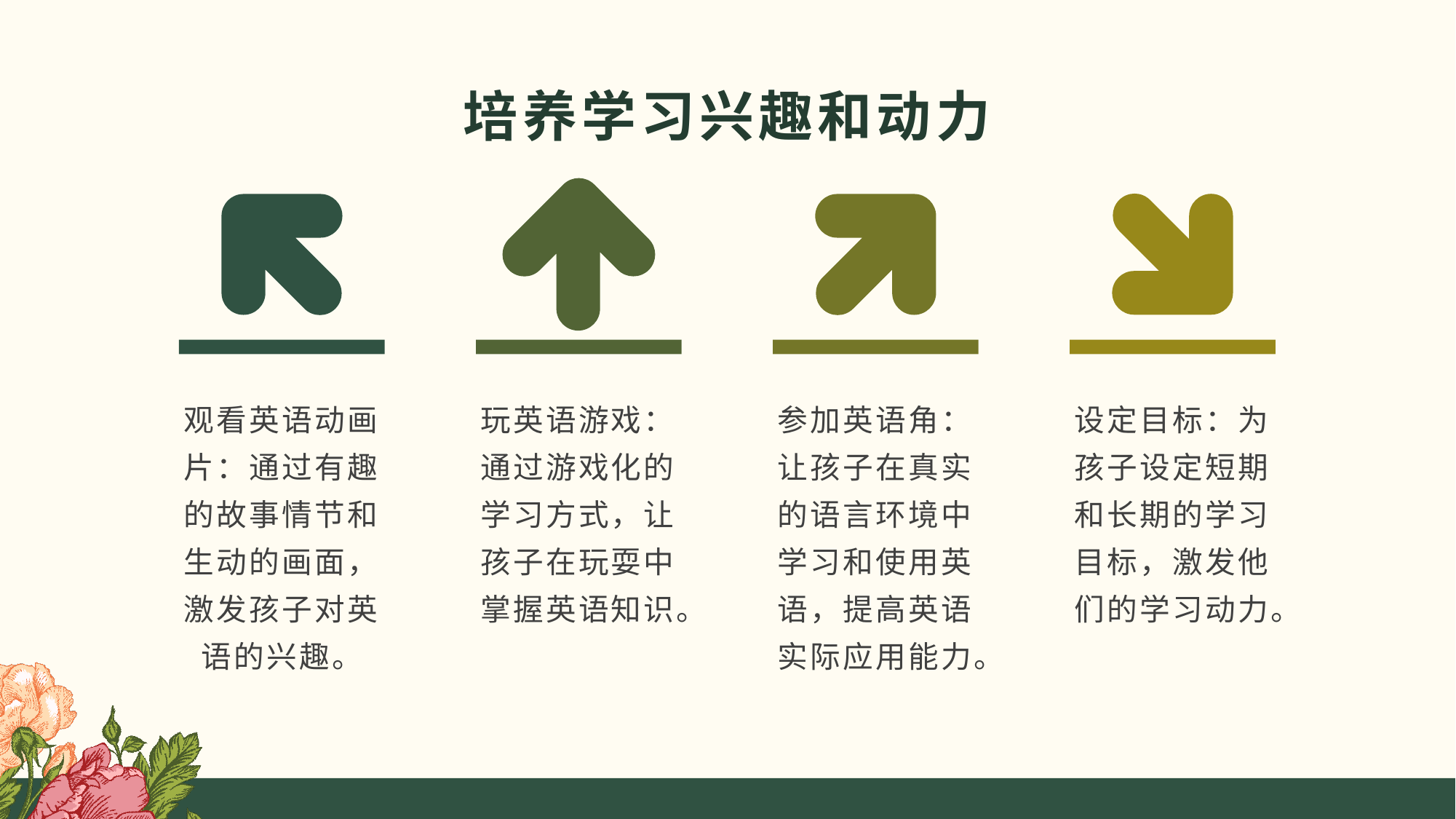

培养学习兴趣和动力

观看英语动画片：通过有趣的故事情节和生动的画面，激发孩子对英语的兴趣。
玩英语游戏：通过游戏化的学习方式，让孩子在玩耍中掌握英语知识。
参加英语角：让孩子在真实的语言环境中学习和使用英语，提高英语实际应用能力。
设定目标：为孩子设定短期和长期的学习目标，激发他们的学习动力。